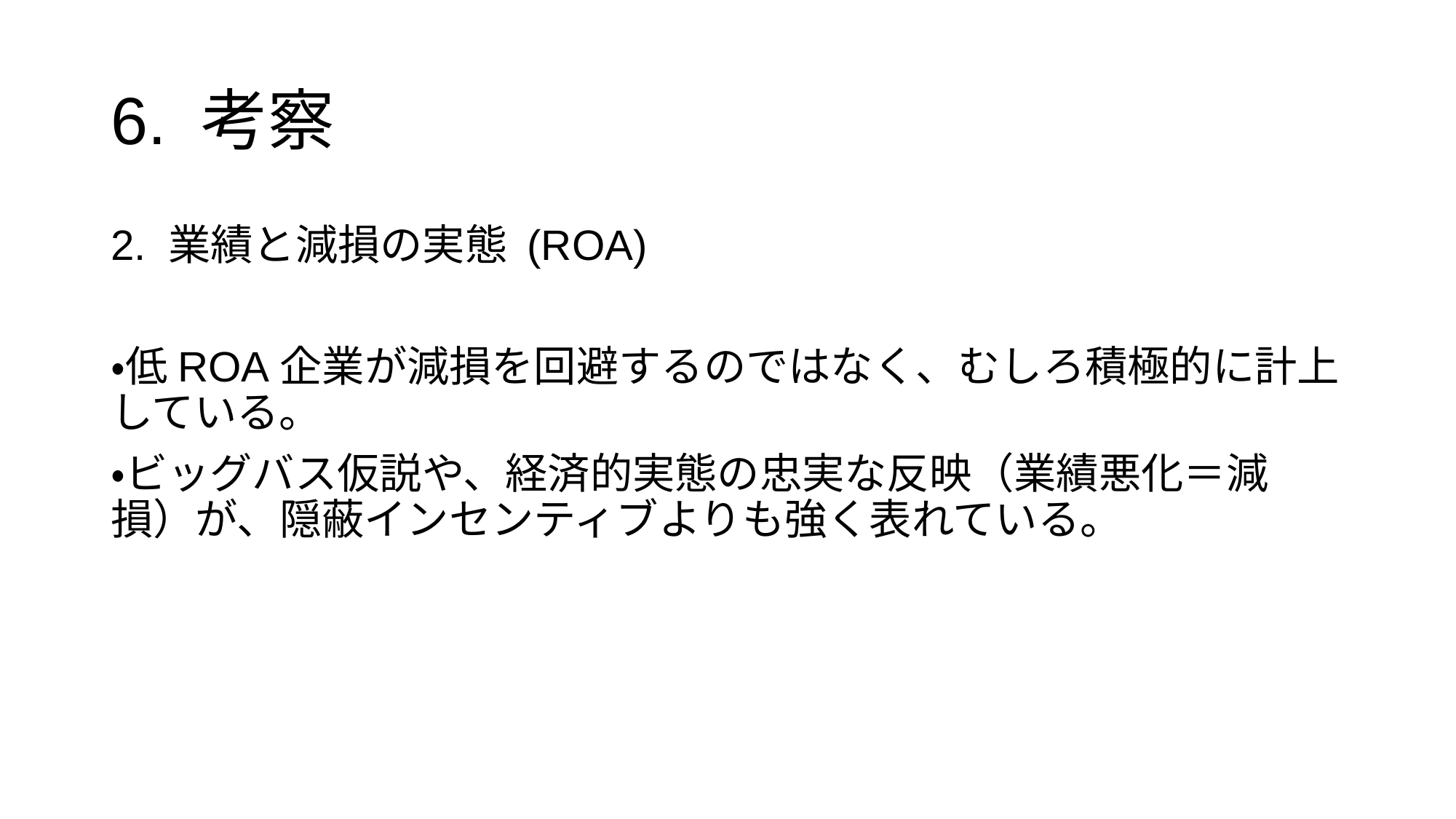

# 6. 考察
2. 業績と減損の実態 (ROA)

・低ROA企業が減損を回避するのではなく、むしろ積極的に計上している。
・ビッグバス仮説や、経済的実態の忠実な反映（業績悪化＝減損）が、隠蔽インセンティブよりも強く表れている。